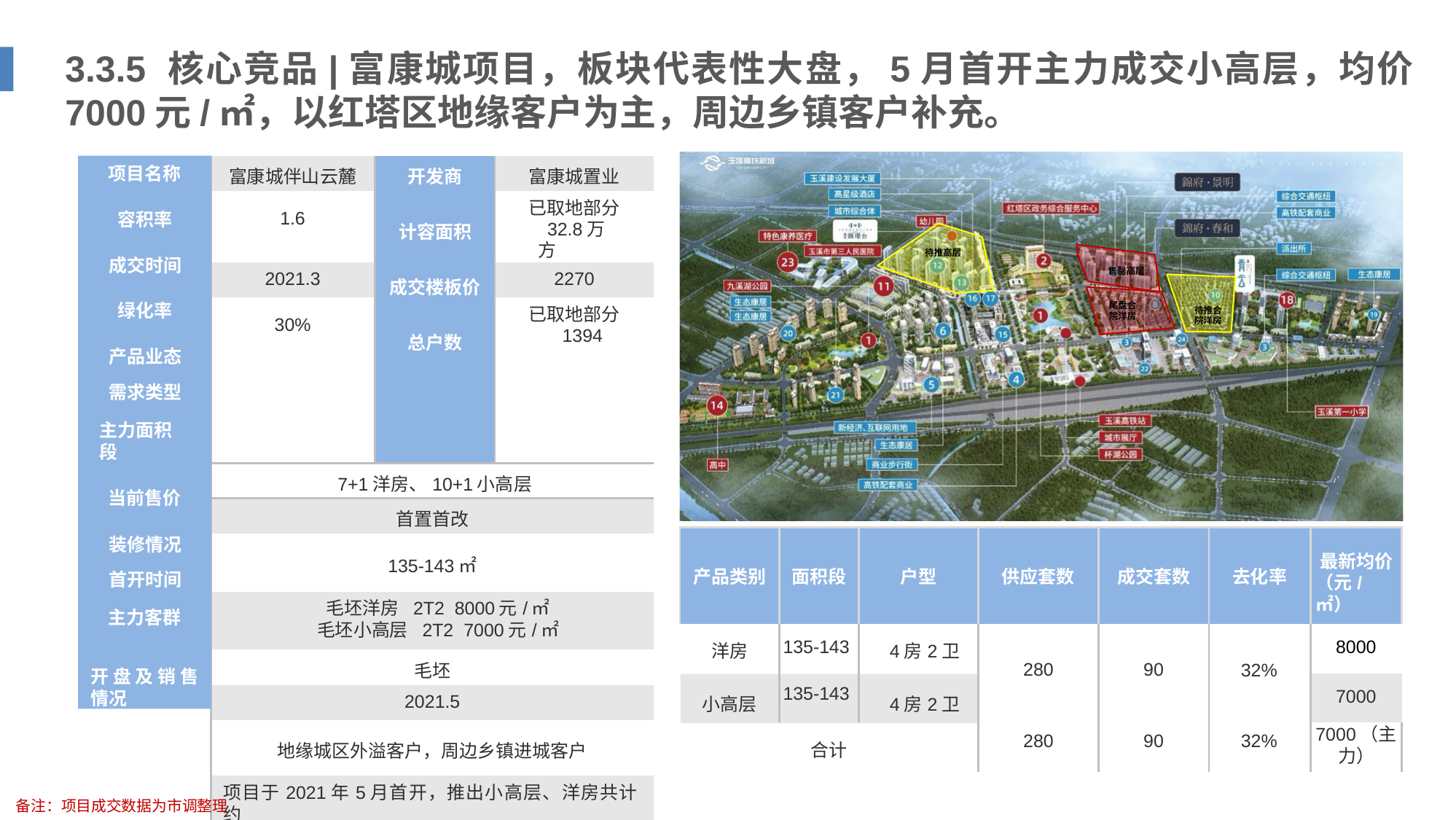

# 3.3.5	核心竞品|富康城项目，板块代表性大盘，5月首开主力成交小高层，均价
7000元/㎡，以红塔区地缘客户为主，周边乡镇客户补充。

项目名称
容积率 成交时间 绿化率
产品业态 需求类型

主力面积段

当前售价
装修情况 首开时间

主力客群

开盘及销售 情况
| 富康城伴山云麓 | 开发商 计容面积 成交楼板价 总户数 | 富康城置业 |
| --- | --- | --- |
| 1.6 |  | 已取地部分 32.8万方 |
| 2021.3 |  | 2270 |
| 30% |  | 已取地部分 1394 |
| 7+1洋房、10+1小高层 |  |  |
| 首置首改 |  |  |
| 135-143㎡ |  |  |
| 毛坯洋房 2T2 8000元/㎡ 毛坯小高层 2T2 7000元/㎡ |  |  |
| 毛坯 |  |  |
| 2021.5 |  |  |
| 地缘城区外溢客户，周边乡镇进城客户 |  |  |
| 项目于2021年5月首开，推出小高层、洋房共计约 280套房源，产品面积135-143㎡平层（主力）， 190-212㎡复式，洋房均价8000元/㎡、小高层均价 7000元/㎡，开盘去化约90套，小高层成交为主，目 前处持销阶段。 |  |  |

待推高层
售罄高层

尾盘合 院洋房
待推合 院洋房
| 产品类别 | 面积段 | 户型 | 供应套数 | 成交套数 | 去化率 | 最新均价 （元/㎡） |
| --- | --- | --- | --- | --- | --- | --- |
| 洋房 小高层 | 135-143 135-143 | 4房2卫 4房2卫 | 280 280 | 90 90 | 32% 32% | 8000 |
|  |  |  |  |  |  | 7000 |
| 合计 |  |  |  |  |  | 7000（主 力） |

备注：项目成交数据为市调整理